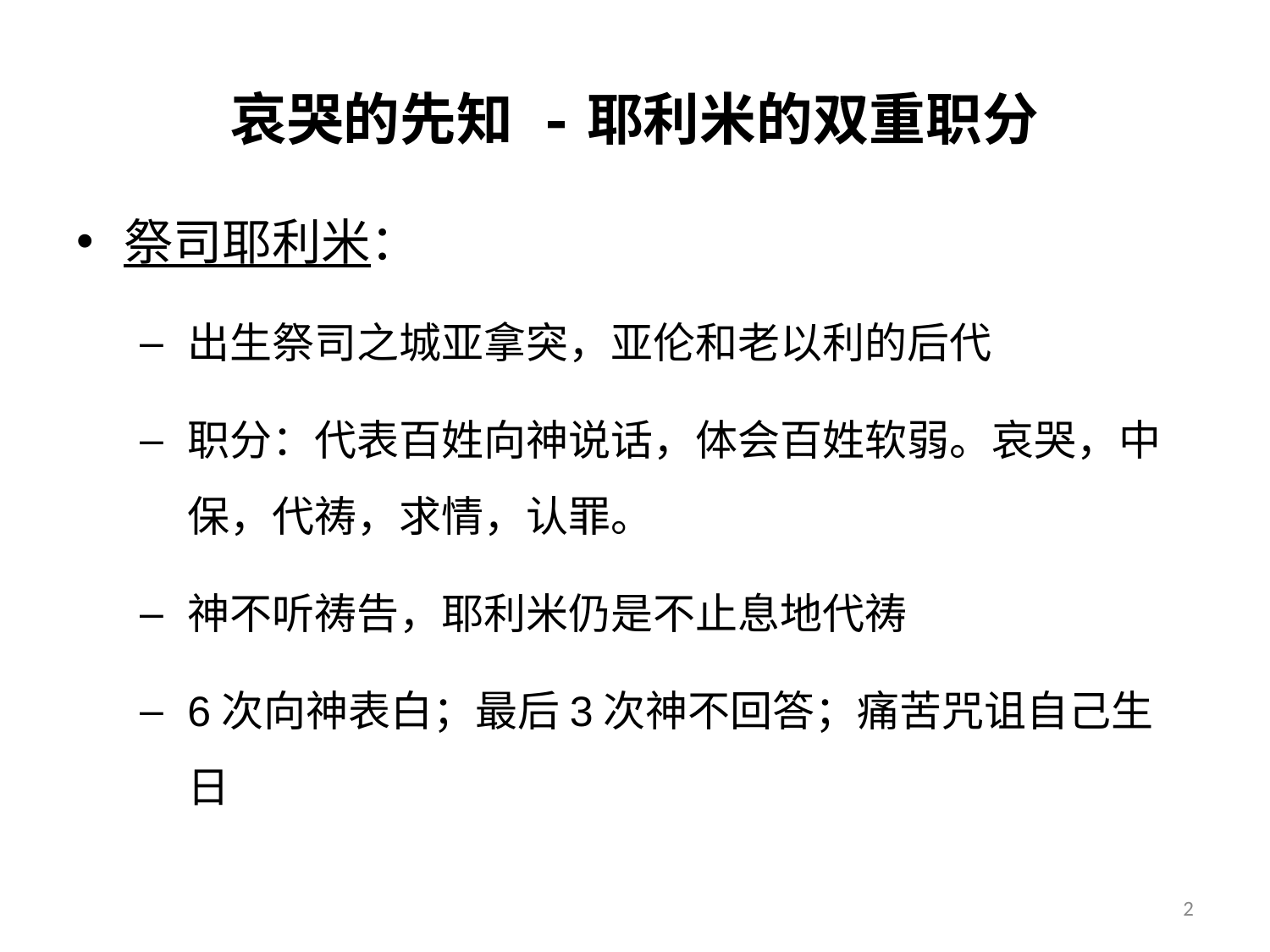

# 哀哭的先知 -耶利米的双重职分
祭司耶利米：
出生祭司之城亚拿突，亚伦和老以利的后代
职分：代表百姓向神说话，体会百姓软弱。哀哭，中保，代祷，求情，认罪。
神不听祷告，耶利米仍是不止息地代祷
6次向神表白；最后3次神不回答；痛苦咒诅自己生日

2